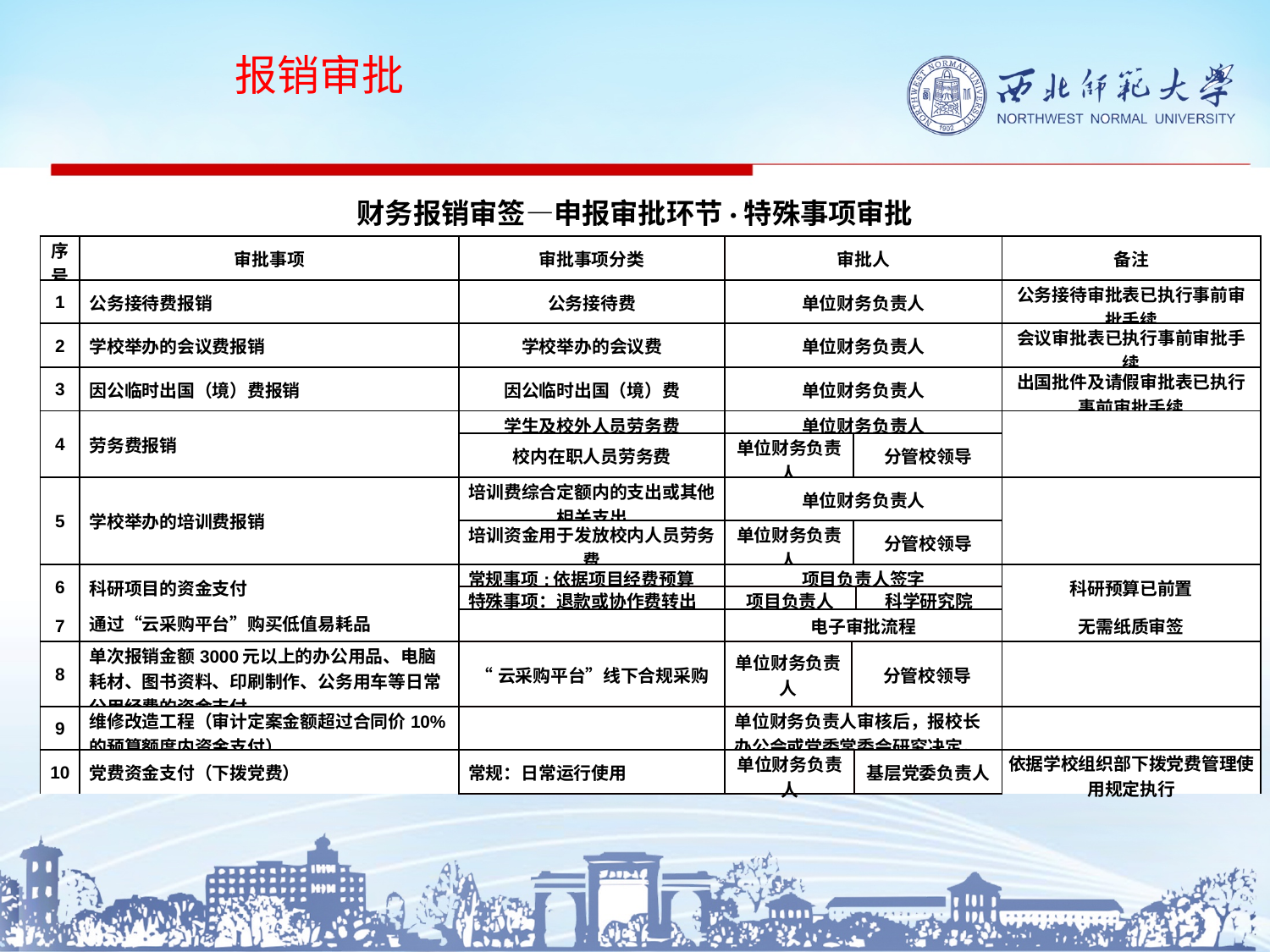

报销审批
财务报销审签—申报审批环节·特殊事项审批
#
| 序号 | 审批事项 | 审批事项分类 | 审批人 |  |  |  |  | 备注 |
| --- | --- | --- | --- | --- | --- | --- | --- | --- |
| 1 | 公务接待费报销 | 公务接待费 | 单位财务负责人 |  |  |  |  | 公务接待审批表已执行事前审批手续 |
| 2 | 学校举办的会议费报销 | 学校举办的会议费 | 单位财务负责人 |  |  |  |  | 会议审批表已执行事前审批手续 |
| 3 | 因公临时出国（境）费报销 | 因公临时出国（境）费 | 单位财务负责人 |  |  |  |  | 出国批件及请假审批表已执行事前审批手续 |
| 4 | 劳务费报销 | 学生及校外人员劳务费 | 单位财务负责人 |  |  |  |  |  |
|  |  | 校内在职人员劳务费 | 单位财务负责人 |  | 分管校领导 |  |  |  |
| 5 | 学校举办的培训费报销 | 培训费综合定额内的支出或其他相关支出 | 单位财务负责人 |  |  |  |  |  |
|  |  | 培训资金用于发放校内人员劳务费 | 单位财务负责人 |  | 分管校领导 |  |  |  |
| 6 | 科研项目的资金支付 | 常规事项:依据项目经费预算 | 项目负责人签字 |  |  |  |  | 科研预算已前置 |
|  |  | 特殊事项：退款或协作费转出 | 项目负责人 |  |  |  | 科学研究院 |  |
| 7 | 通过“云采购平台”购买低值易耗品 |  | 电子审批流程 |  |  |  |  | 无需纸质审签 |
| 8 | 单次报销金额3000元以上的办公用品、电脑耗材、图书资料、印刷制作、公务用车等日常公用经费的资金支付 | “云采购平台”线下合规采购 | 单位财务负责人 | 分管校领导 |  |  |  |  |
| 9 | 维修改造工程（审计定案金额超过合同价10%的预算额度内资金支付） |  | 单位财务负责人审核后，报校长办公会或党委常委会研究决定。 |  |  |  |  |  |
| 10 | 党费资金支付（下拨党费） | 常规：日常运行使用 | 单位财务负责人 |  |  | 基层党委负责人 |  | 依据学校组织部下拨党费管理使用规定执行 |